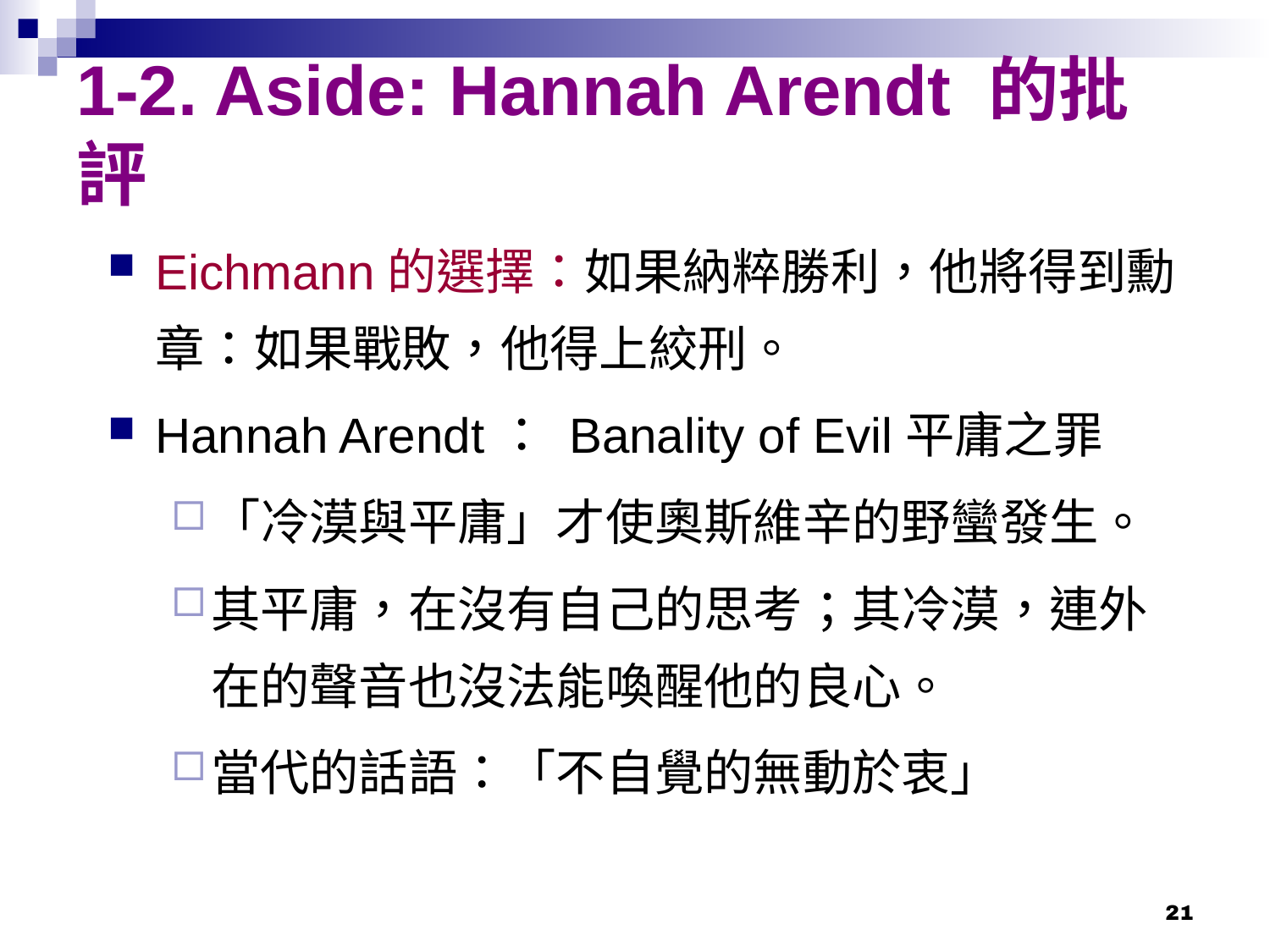

# 1-2. Aside: Hannah Arendt 的批評
Eichmann的選擇：如果納粹勝利，他將得到勳章：如果戰敗，他得上絞刑。
Hannah Arendt： Banality of Evil平庸之罪
「冷漠與平庸」才使奧斯維辛的野蠻發生。
其平庸，在沒有自己的思考；其冷漠，連外在的聲音也沒法能喚醒他的良心。
當代的話語：「不自覺的無動於衷」
21